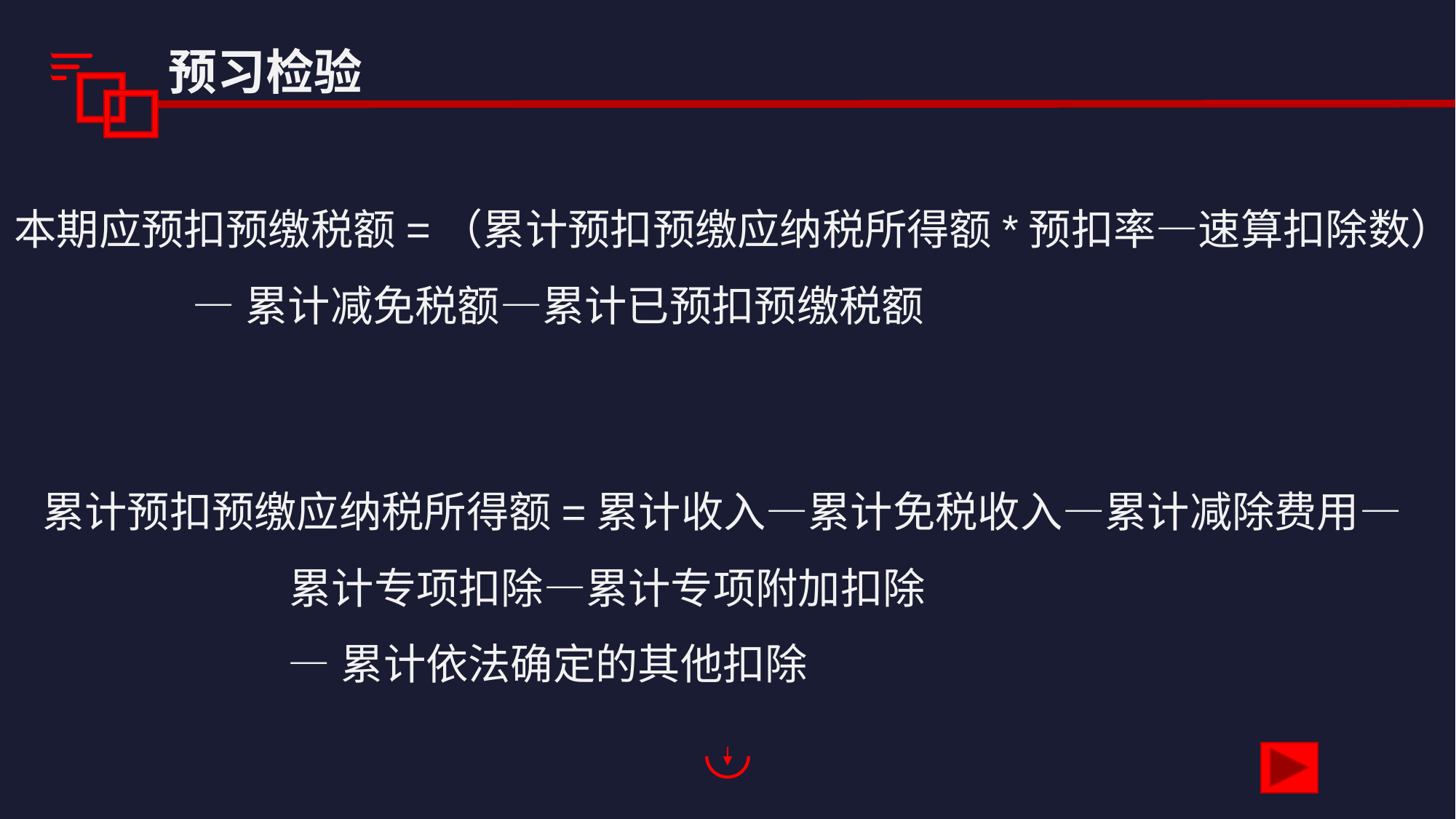

预习检验

本期应预扣预缴税额=（累计预扣预缴应纳税所得额*预扣率—速算扣除数）
                       —累计减免税额—累计已预扣预缴税额
累计预扣预缴应纳税所得额=累计收入—累计免税收入—累计减除费用—
                         累计专项扣除—累计专项附加扣除
                          —累计依法确定的其他扣除